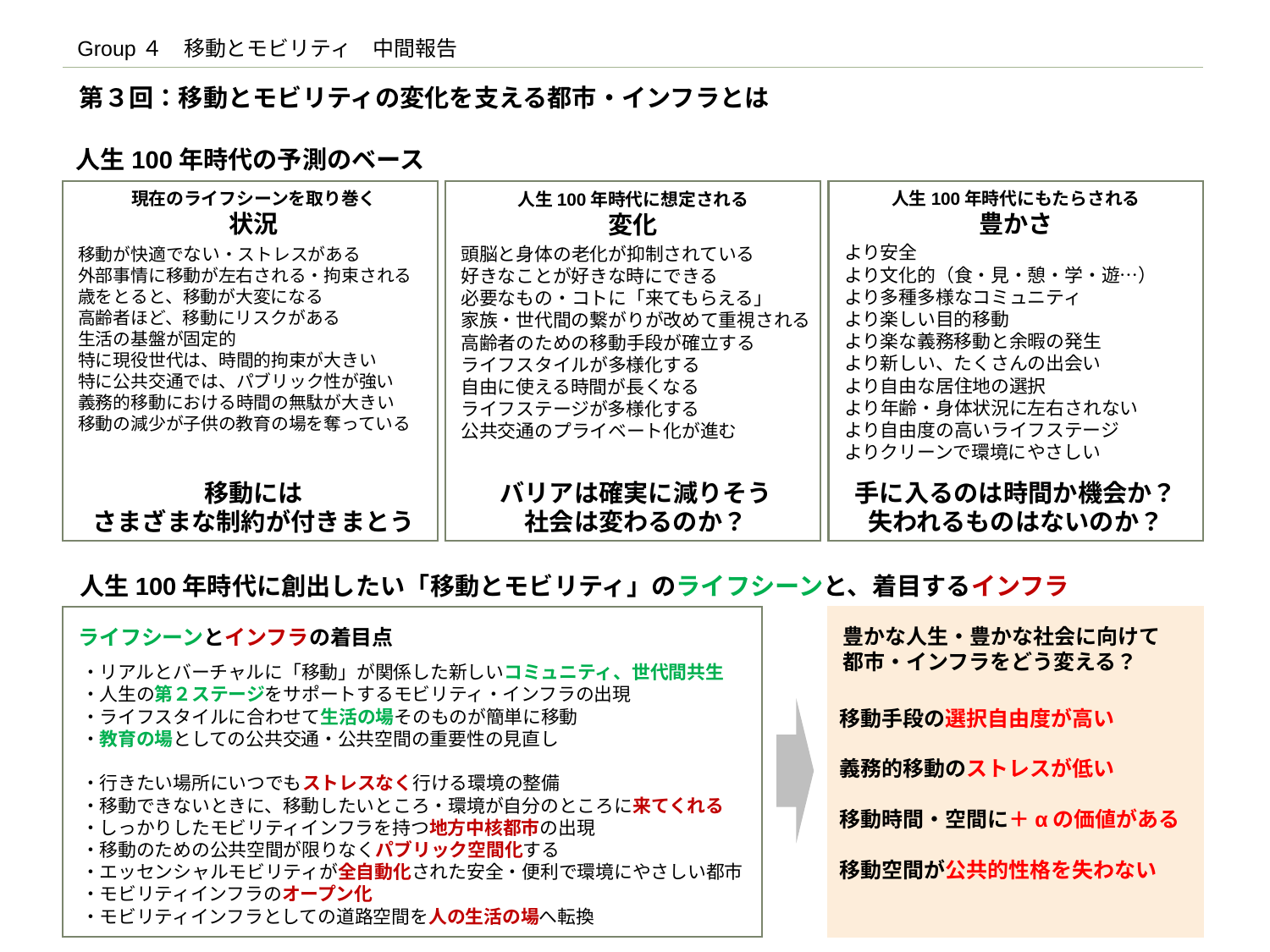

Group４　移動とモビリティ　中間報告
第３回：移動とモビリティの変化を支える都市・インフラとは
人生100年時代の予測のベース

現在のライフシーンを取り巻く
状況
人生100年時代にもたらされる
豊かさ
人生100年時代に想定される
変化
より安全
より文化的（食・見・憩・学・遊…）
より多種多様なコミュニティ
より楽しい目的移動
より楽な義務移動と余暇の発生
より新しい、たくさんの出会い
より自由な居住地の選択
より年齢・身体状況に左右されない
より自由度の高いライフステージ
よりクリーンで環境にやさしい
移動が快適でない・ストレスがある
外部事情に移動が左右される・拘束される
歳をとると、移動が大変になる
高齢者ほど、移動にリスクがある
生活の基盤が固定的
特に現役世代は、時間的拘束が大きい
特に公共交通では、パブリック性が強い
義務的移動における時間の無駄が大きい
移動の減少が子供の教育の場を奪っている
頭脳と身体の老化が抑制されている
好きなことが好きな時にできる
必要なもの・コトに「来てもらえる」
家族・世代間の繋がりが改めて重視される
高齢者のための移動手段が確立する
ライフスタイルが多様化する
自由に使える時間が長くなる
ライフステージが多様化する
公共交通のプライベート化が進む
移動には
さまざまな制約が付きまとう
バリアは確実に減りそう
社会は変わるのか？
手に入るのは時間か機会か？
失われるものはないのか？
人生100年時代に創出したい「移動とモビリティ」のライフシーンと、着目するインフラ

豊かな人生・豊かな社会に向けて
都市・インフラをどう変える？
ライフシーンとインフラの着目点
・リアルとバーチャルに「移動」が関係した新しいコミュニティ、世代間共生
・人生の第２ステージをサポートするモビリティ・インフラの出現
・ライフスタイルに合わせて生活の場そのものが簡単に移動
・教育の場としての公共交通・公共空間の重要性の見直し

・行きたい場所にいつでもストレスなく行ける環境の整備
・移動できないときに、移動したいところ・環境が自分のところに来てくれる
・しっかりしたモビリティインフラを持つ地方中核都市の出現
・移動のための公共空間が限りなくパブリック空間化する
・エッセンシャルモビリティが全自動化された安全・便利で環境にやさしい都市
・モビリティインフラのオープン化
・モビリティインフラとしての道路空間を人の生活の場へ転換
移動手段の選択自由度が高い

義務的移動のストレスが低い

移動時間・空間に＋αの価値がある

移動空間が公共的性格を失わない